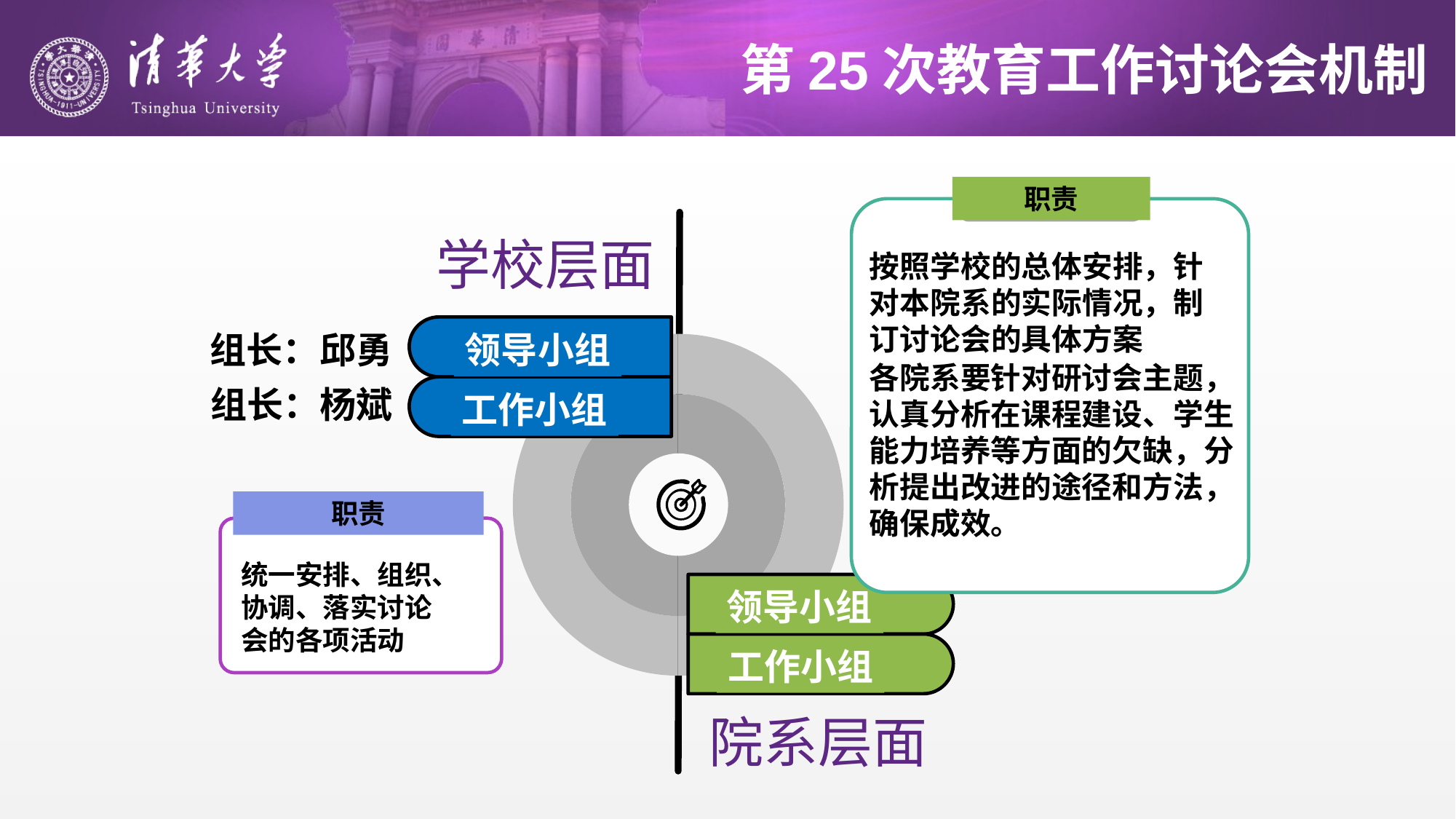

# 第25次教育工作讨论会机制
职责

学校层面
按照学校的总体安排，针对本院系的实际情况，制订讨论会的具体方案

组长：邱勇
领导小组

各院系要针对研讨会主题，认真分析在课程建设、学生能力培养等方面的欠缺，分析提出改进的途径和方法，确保成效。
组长：杨斌

工作小组

职责

统一安排、组织、协调、落实讨论会的各项活动

领导小组

工作小组
院系层面
按照学校的总体安排，针对本院系的实际情况，制订讨论会的具体方案

统一安排、组织、协调、落实讨论会的各项活动